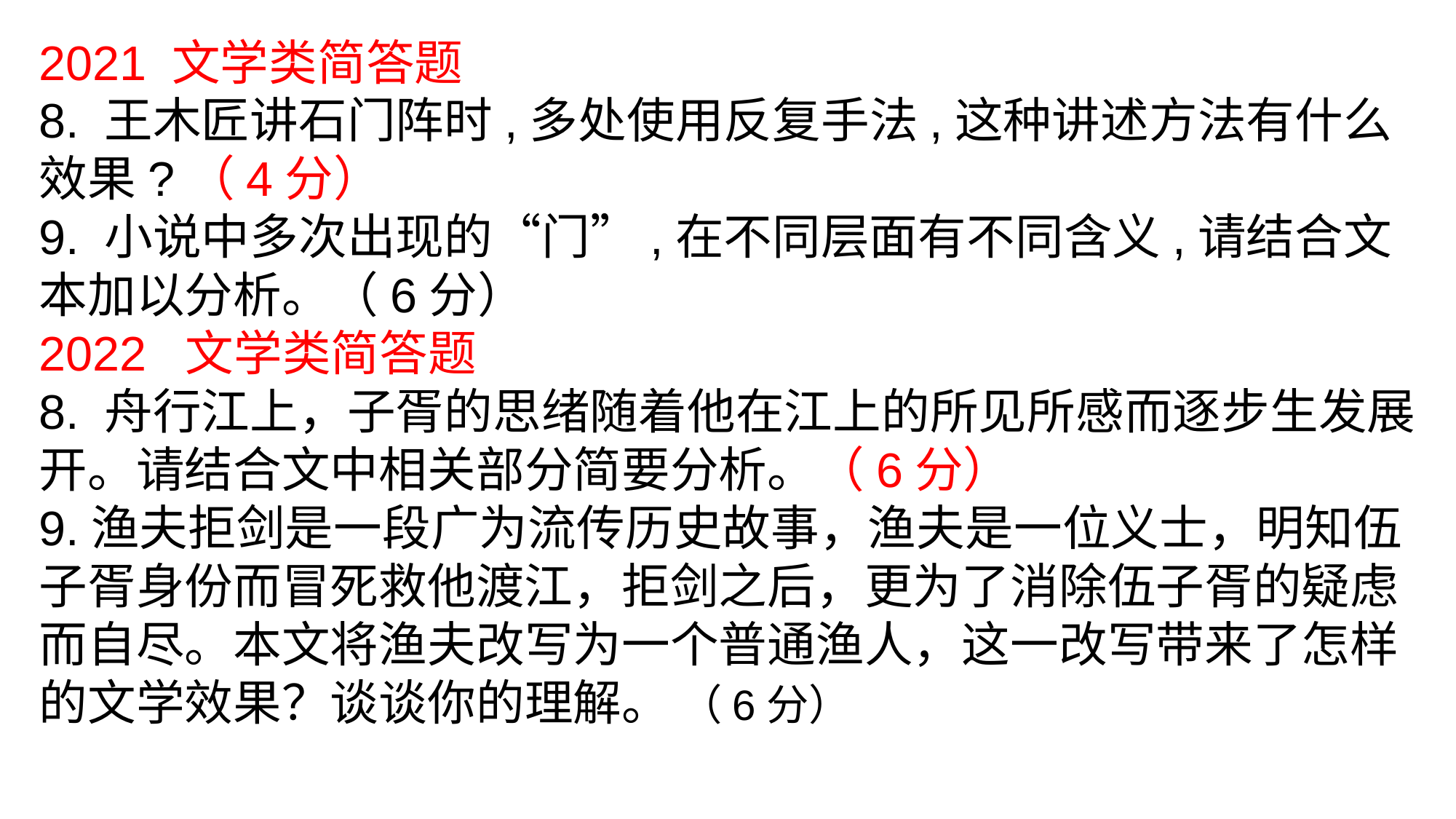

2021 文学类简答题
8. 王木匠讲石门阵时,多处使用反复手法,这种讲述方法有什么效果?（4分）
9. 小说中多次出现的“门”,在不同层面有不同含义,请结合文本加以分析。（6分）
2022  文学类简答题
8. 舟行江上，子胥的思绪随着他在江上的所见所感而逐步生发展开。请结合文中相关部分简要分析。（6分）
9.渔夫拒剑是一段广为流传历史故事，渔夫是一位义士，明知伍子胥身份而冒死救他渡江，拒剑之后，更为了消除伍子胥的疑虑而自尽。本文将渔夫改写为一个普通渔人，这一改写带来了怎样的文学效果？谈谈你的理解。 （6分）